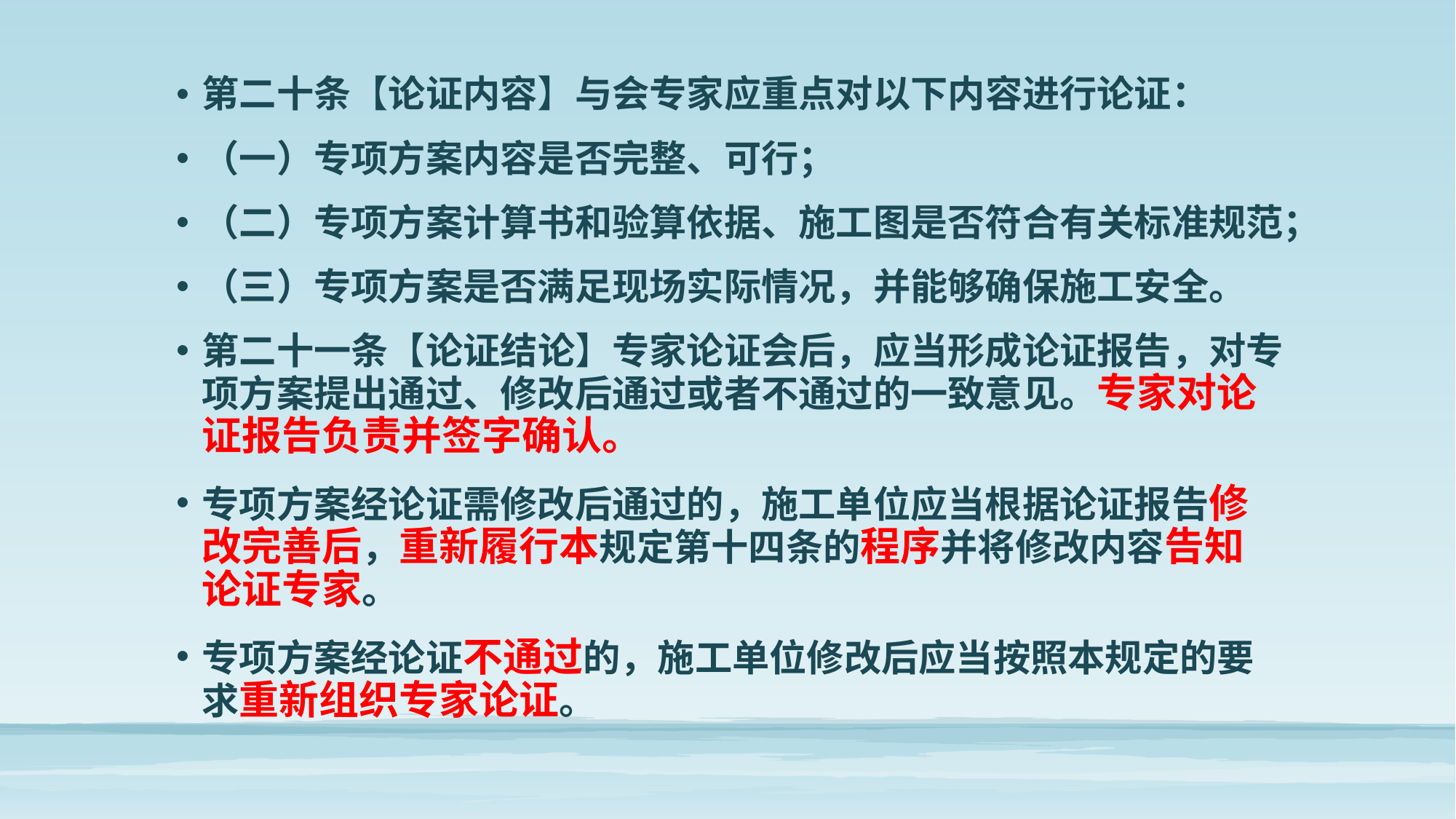

第二十条【论证内容】与会专家应重点对以下内容进行论证：
（一）专项方案内容是否完整、可行；
（二）专项方案计算书和验算依据、施工图是否符合有关标准规范；
（三）专项方案是否满足现场实际情况，并能够确保施工安全。
第二十一条【论证结论】专家论证会后，应当形成论证报告，对专项方案提出通过、修改后通过或者不通过的一致意见。专家对论证报告负责并签字确认。
专项方案经论证需修改后通过的，施工单位应当根据论证报告修改完善后，重新履行本规定第十四条的程序并将修改内容告知论证专家。
专项方案经论证不通过的，施工单位修改后应当按照本规定的要求重新组织专家论证。